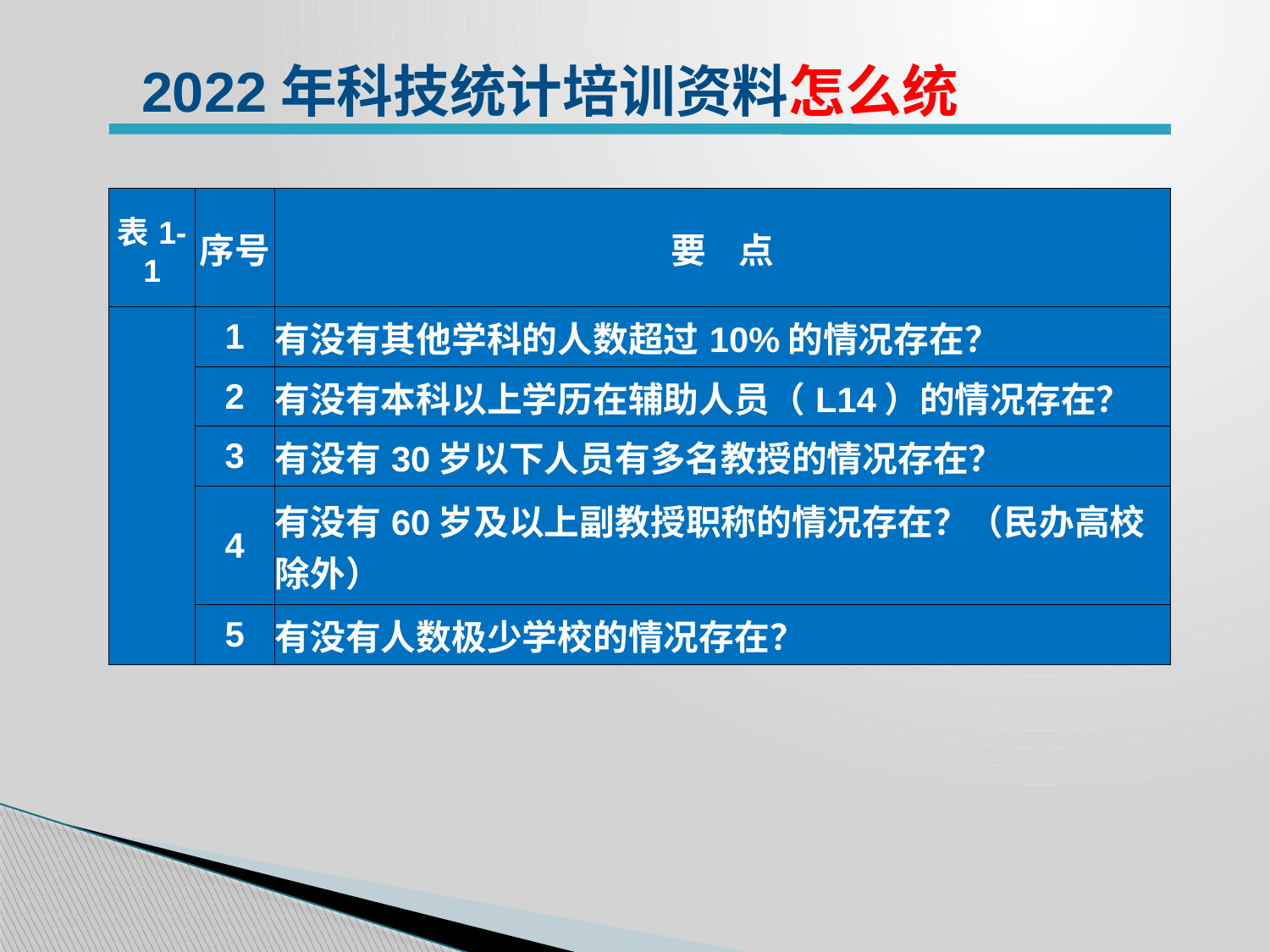

2022年科技统计培训资料怎么统
| 表1-1 | 序号 | 要 点 |
| --- | --- | --- |
|  | 1 | 有没有其他学科的人数超过10%的情况存在？ |
|  | 2 | 有没有本科以上学历在辅助人员（L14）的情况存在？ |
|  | 3 | 有没有30岁以下人员有多名教授的情况存在？ |
|  | 4 | 有没有60岁及以上副教授职称的情况存在？（民办高校除外） |
|  | 5 | 有没有人数极少学校的情况存在？ |